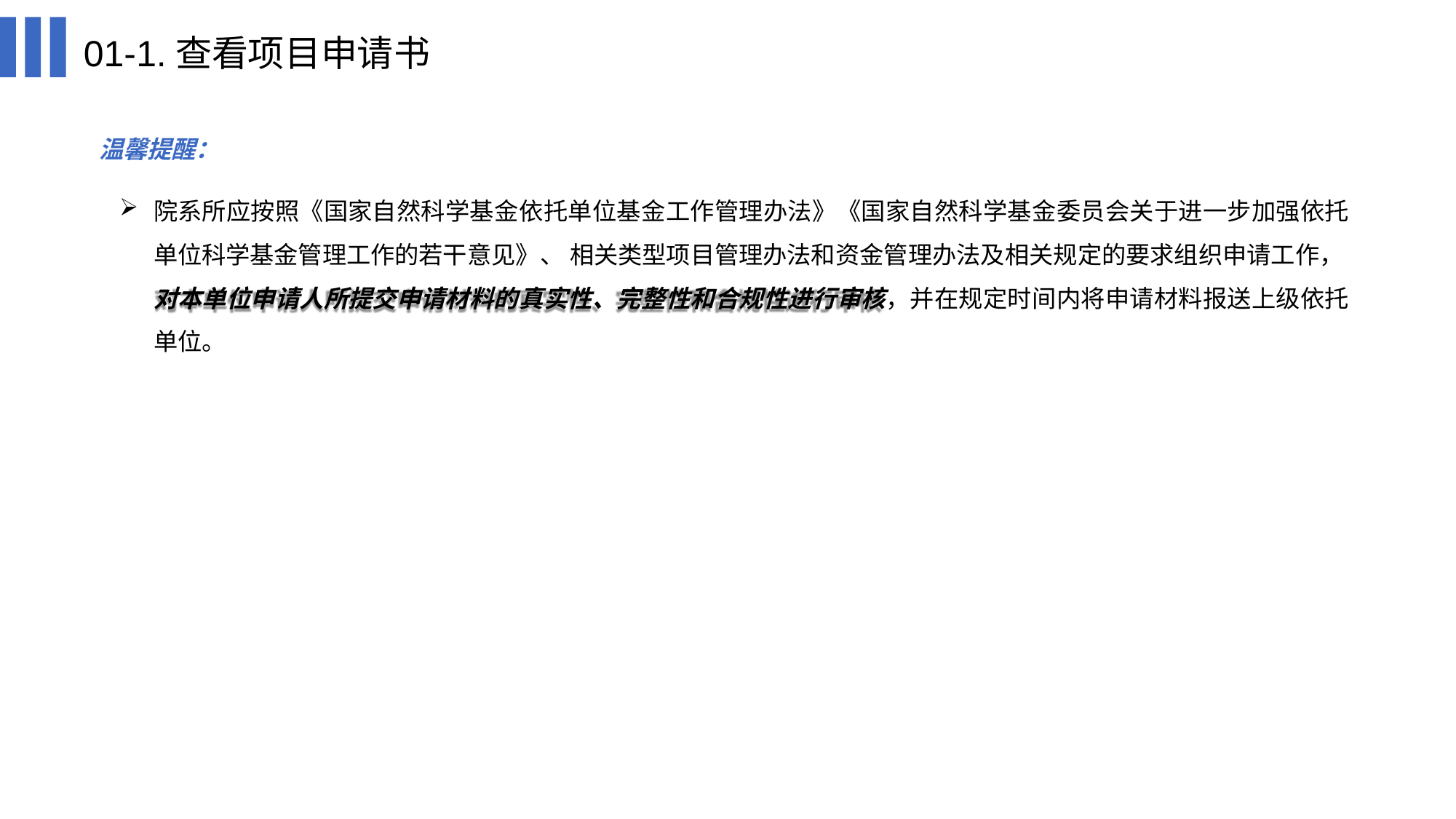

# 01-1.查看项目申请书
温馨提醒：
院系所应按照《国家自然科学基金依托单位基金工作管理办法》《国家自然科学基金委员会关于进一步加强依托 单位科学基金管理工作的若干意见》、 相关类型项目管理办法和资金管理办法及相关规定的要求组织申请工作，  对本单位申请人所提交申请材料的真实性、完整性和合规性进行审核，并在规定时间内将申请材料报送上级依托 单位。